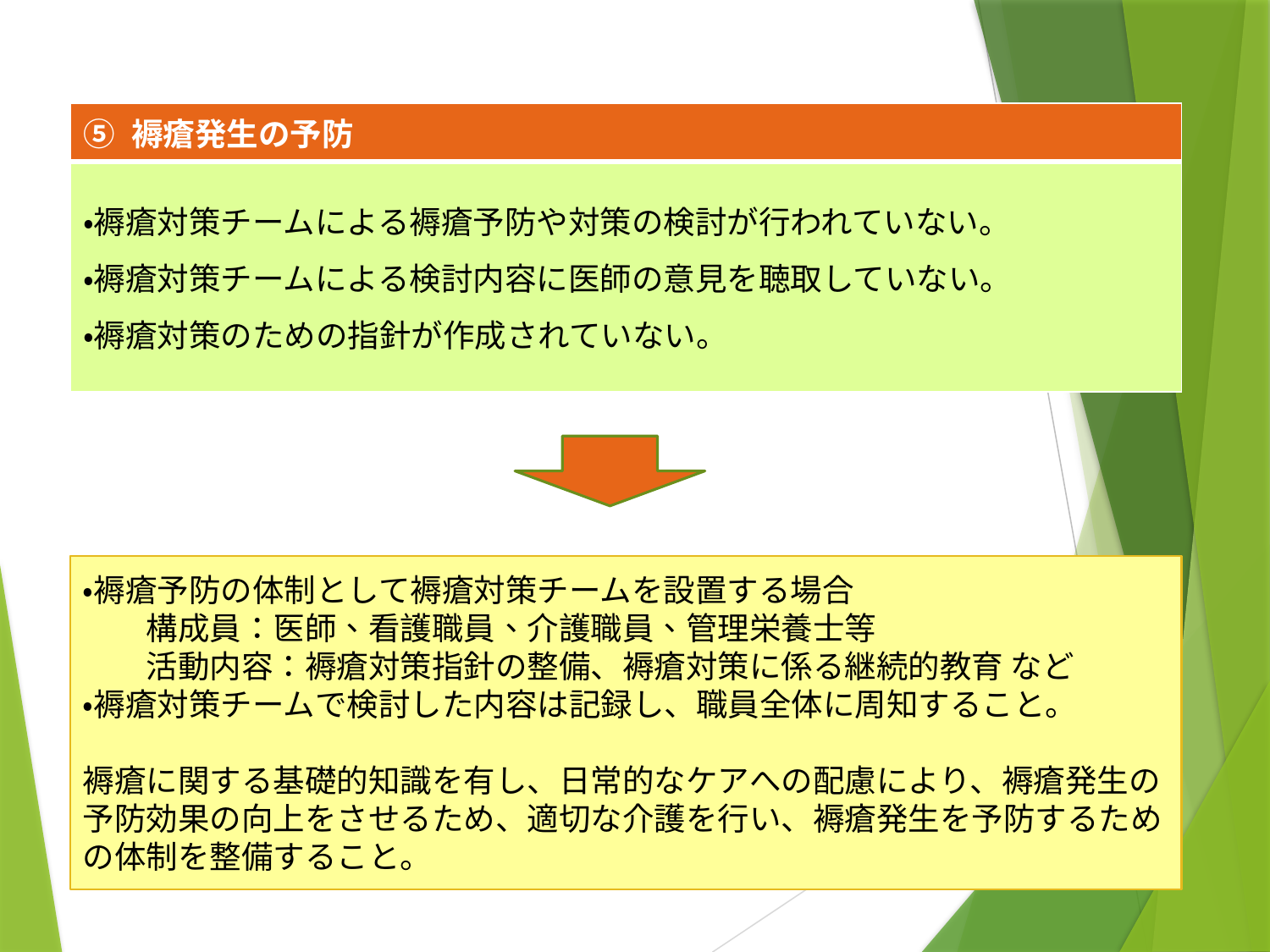

| ⑤ 褥瘡発生の予防 |
| --- |
| ・褥瘡対策チームによる褥瘡予防や対策の検討が行われていない。 ・褥瘡対策チームによる検討内容に医師の意見を聴取していない。 ・褥瘡対策のための指針が作成されていない。 |

・褥瘡予防の体制として褥瘡対策チームを設置する場合
　　構成員：医師、看護職員、介護職員、管理栄養士等
　　活動内容：褥瘡対策指針の整備、褥瘡対策に係る継続的教育 など
・褥瘡対策チームで検討した内容は記録し、職員全体に周知すること。

褥瘡に関する基礎的知識を有し、日常的なケアへの配慮により、褥瘡発生の予防効果の向上をさせるため、適切な介護を行い、褥瘡発生を予防するための体制を整備すること。
6